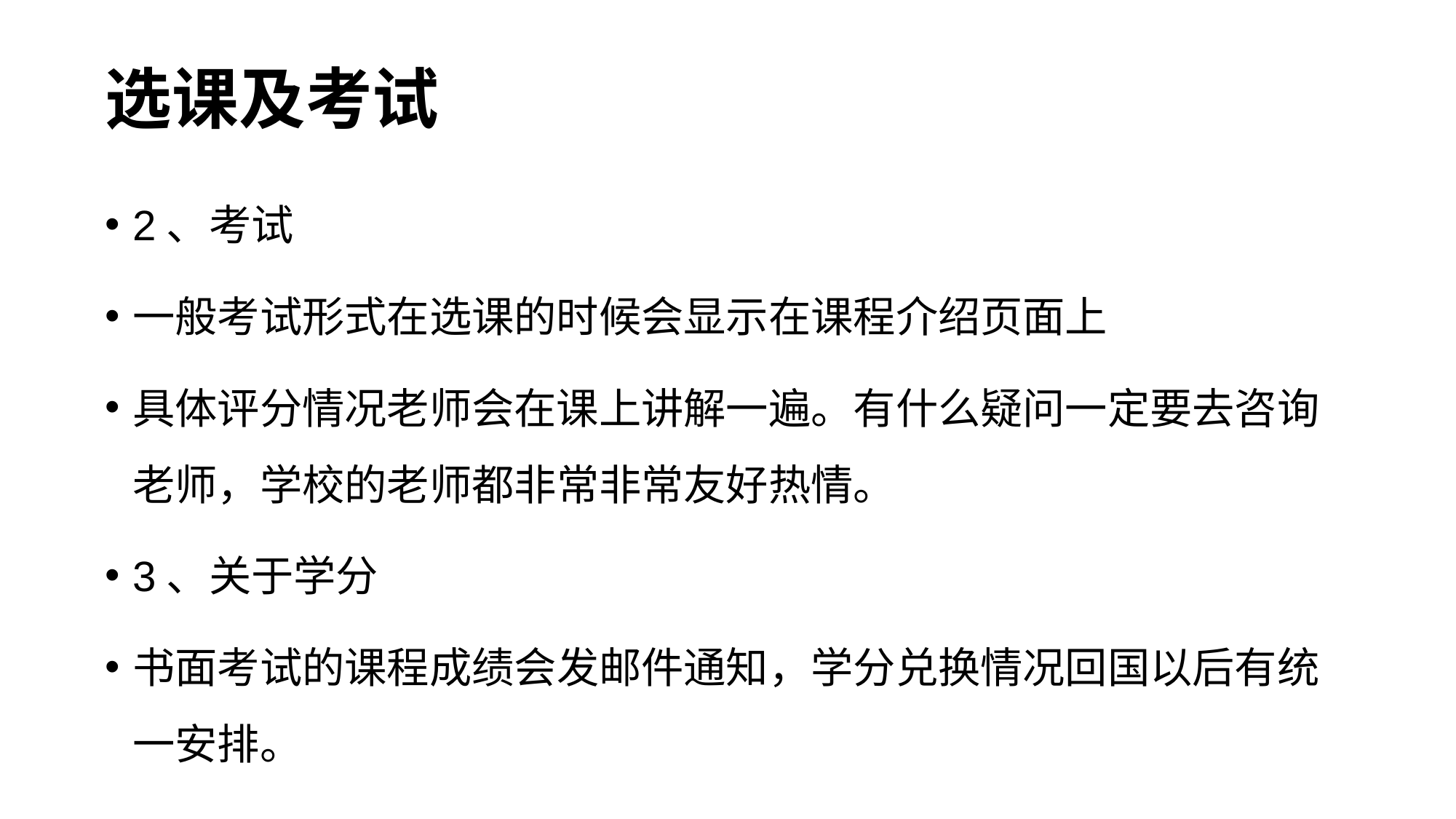

# 选课及考试
2、考试
一般考试形式在选课的时候会显示在课程介绍页面上
具体评分情况老师会在课上讲解一遍。有什么疑问一定要去咨询老师，学校的老师都非常非常友好热情。
3、关于学分
书面考试的课程成绩会发邮件通知，学分兑换情况回国以后有统一安排。